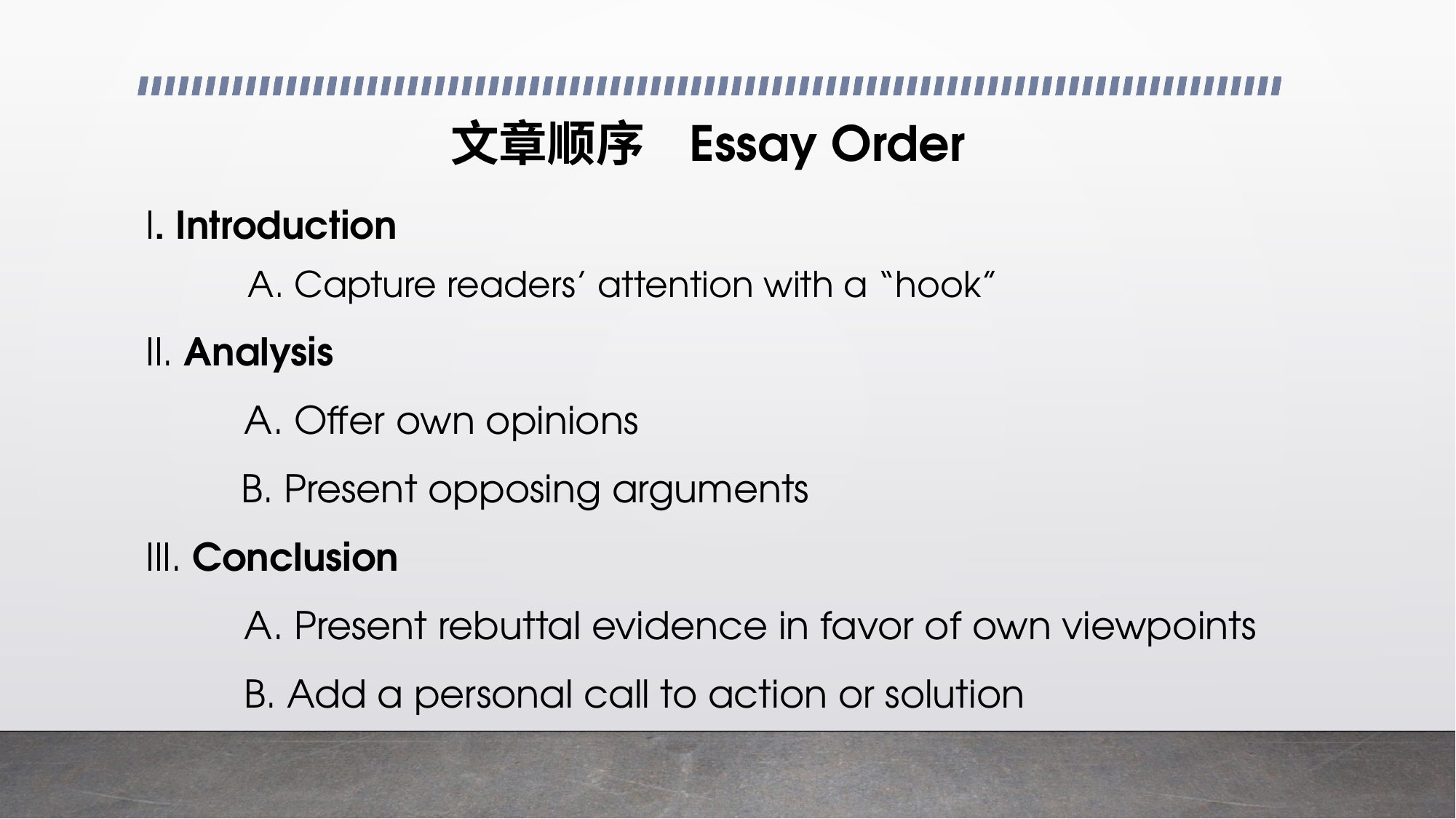

# 文章顺序   Essay Order
I. Introduction
     A. Capture readers’ attention with a “hook”
II. Analysis
	A. Offer own opinions
         B. Present opposing arguments
III. Conclusion
	A. Present rebuttal evidence in favor of own viewpoints
	B. Add a personal call to action or solution